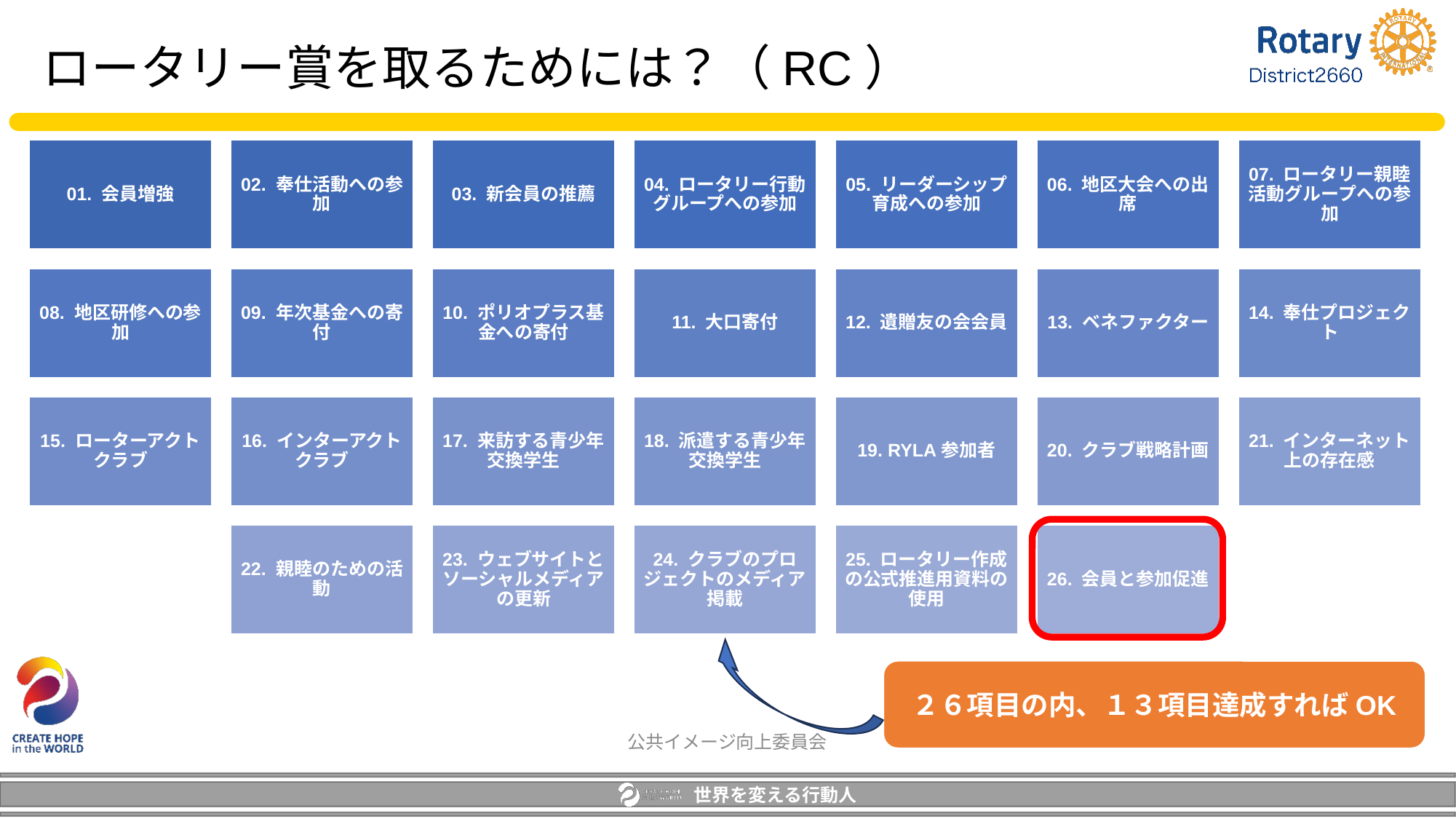

# ロータリー賞を取るためには？（RC）
01. 会員増強
02. 奉仕活動への参加
03. 新会員の推薦
04. ロータリー行動グループへの参加
05. リーダーシップ育成への参加
06. 地区大会への出席
07. ロータリー親睦活動グループへの参加
08. 地区研修への参加
09. 年次基金への寄付
10. ポリオプラス基金への寄付
11. 大口寄付
12. 遺贈友の会会員
13. ベネファクター
14. 奉仕プロジェクト
15. ローターアクトクラブ
16. インターアクトクラブ
17. 来訪する青少年交換学生
18. 派遣する青少年交換学生
19. RYLA参加者
20. クラブ戦略計画
21. インターネット上の存在感
22. 親睦のための活動
23. ウェブサイトとソーシャルメディアの更新
24. クラブのプロジェクトのメディア掲載
25. ロータリー作成の公式推進用資料の使用
26. 会員と参加促進

２６項目の内、１３項目達成すればOK